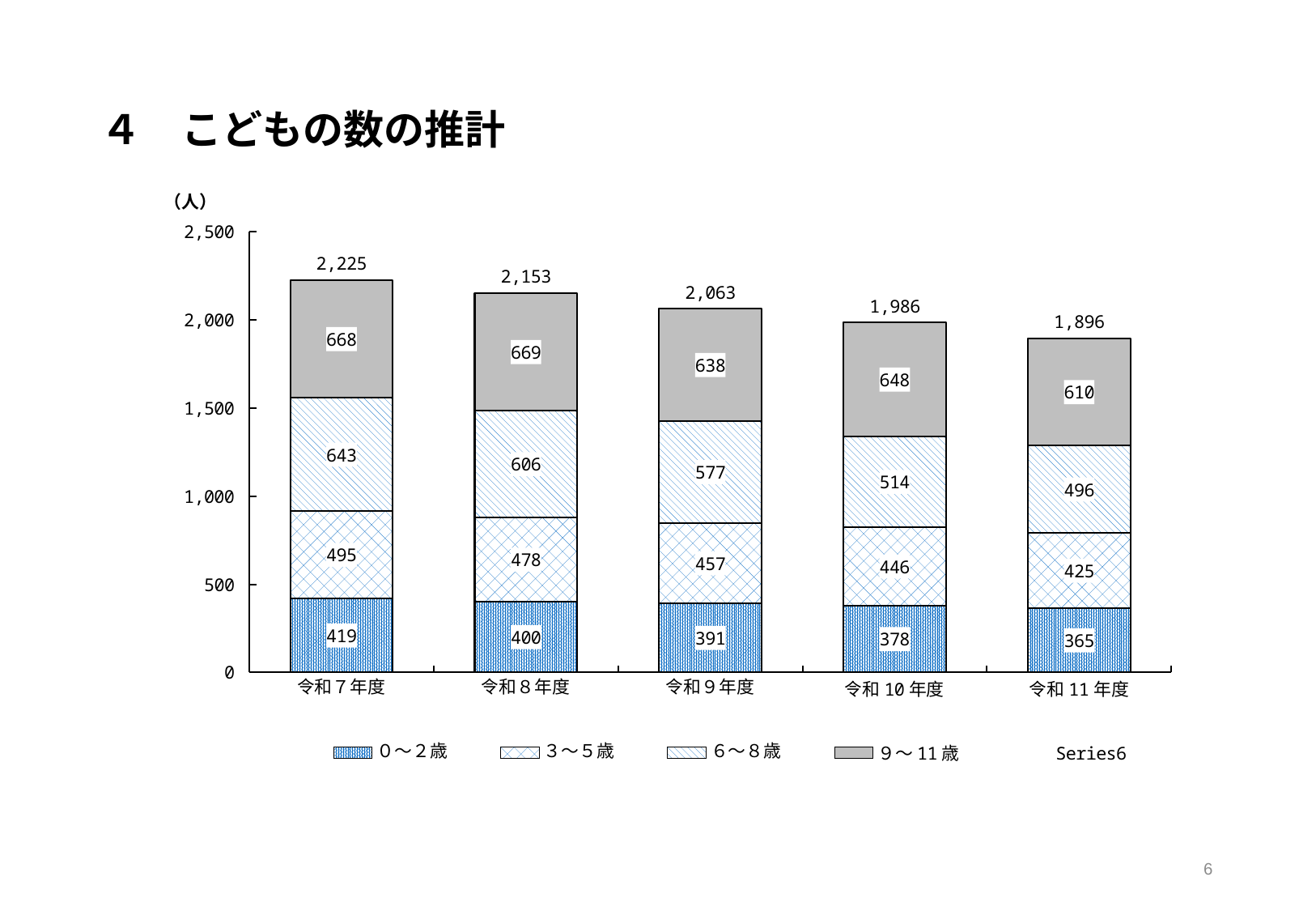

４　こどもの数の推計

### Chart

| Category | ０～２歳 | ３～５歳 | ６～８歳 | ９～11歳 | 合計 |  |
|---|---|---|---|---|---|---|
| 令和７年度 | 419.0 | 495.0 | 643.0 | 668.0 | 2225.0 | None |
| 令和８年度 | 400.0 | 478.0 | 606.0 | 669.0 | 2153.0 | None |
| 令和９年度 | 391.0 | 457.0 | 577.0 | 638.0 | 2063.0 | None |
| 令和10年度 | 378.0 | 446.0 | 514.0 | 648.0 | 1986.0 | None |
| 令和11年度 | 365.0 | 425.0 | 496.0 | 610.0 | 1896.0 | None |
6